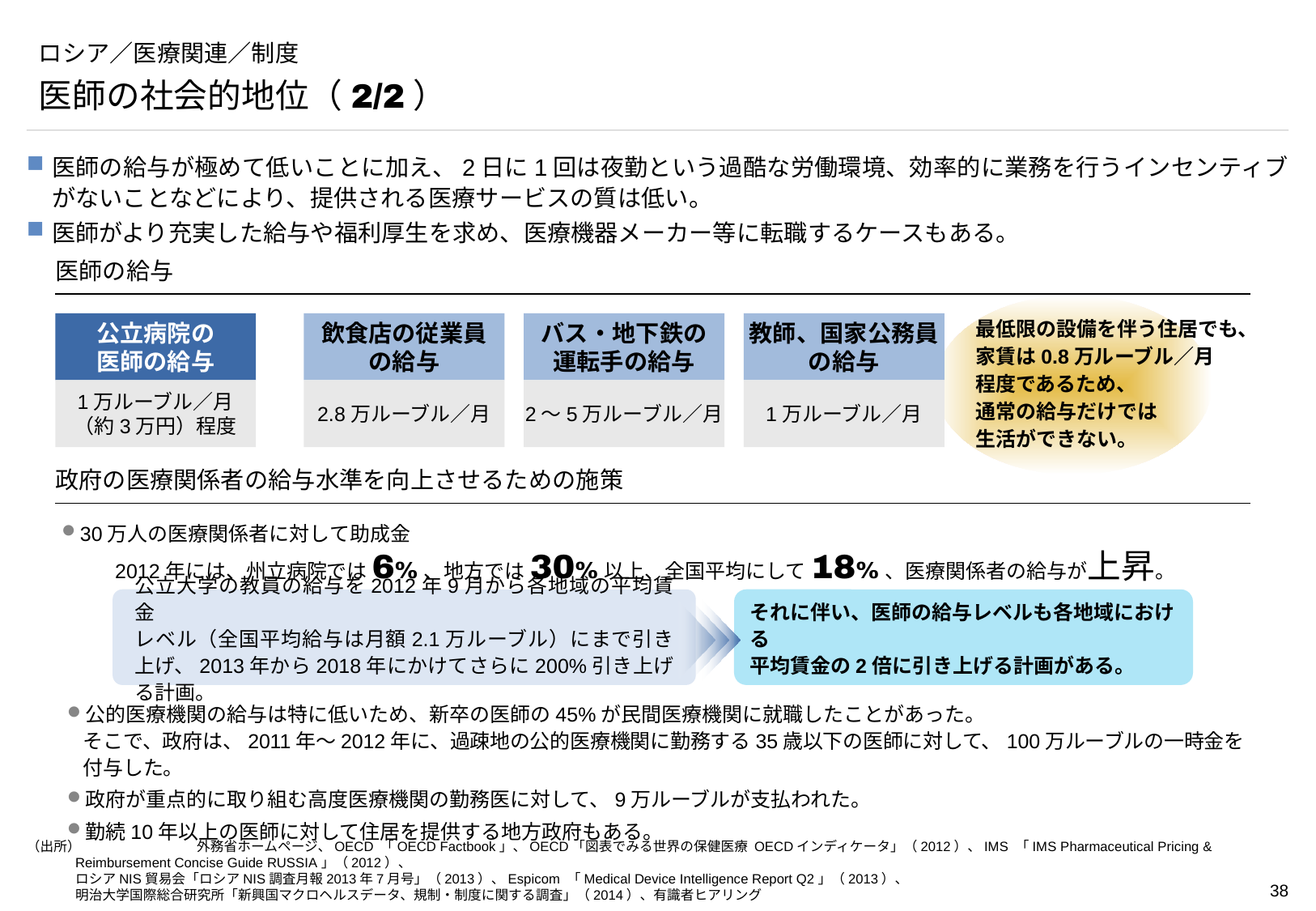

# ロシア／医療関連／制度
医師の社会的地位（2/2）
医師の給与が極めて低いことに加え、2日に1回は夜勤という過酷な労働環境、効率的に業務を行うインセンティブがないことなどにより、提供される医療サービスの質は低い。
医師がより充実した給与や福利厚生を求め、医療機器メーカー等に転職するケースもある。
医師の給与
最低限の設備を伴う住居でも、
家賃は0.8万ルーブル／月
程度であるため、
通常の給与だけでは
生活ができない。
公立病院の
医師の給与
飲食店の従業員の給与
バス・地下鉄の
運転手の給与
教師、国家公務員の給与
1万ルーブル／月
（約3万円）程度
2.8万ルーブル／月
2～5万ルーブル／月
1万ルーブル／月
政府の医療関係者の給与水準を向上させるための施策
30万人の医療関係者に対して助成金
2012年には、州立病院では6%、地方では30%以上、全国平均にして18%、医療関係者の給与が上昇。
公立大学の教員の給与を2012年9月から各地域の平均賃金
レベル（全国平均給与は月額2.1万ルーブル）にまで引き上げ、2013年から2018年にかけてさらに200%引き上げる計画。
それに伴い、医師の給与レベルも各地域における
平均賃金の2倍に引き上げる計画がある。

公的医療機関の給与は特に低いため、新卒の医師の45%が民間医療機関に就職したことがあった。
そこで、政府は、2011年～2012年に、過疎地の公的医療機関に勤務する35歳以下の医師に対して、100万ルーブルの一時金を付与した。
政府が重点的に取り組む高度医療機関の勤務医に対して、9万ルーブルが支払われた。
勤続10年以上の医師に対して住居を提供する地方政府もある。
（出所）	外務省ホームページ、OECD 「OECD Factbook」、OECD「図表でみる世界の保健医療 OECDインディケータ」（2012）、IMS 「IMS Pharmaceutical Pricing & Reimbursement Concise Guide RUSSIA」（2012）、
ロシアNIS貿易会「ロシアNIS調査月報2013年7月号」（2013）、Espicom 「Medical Device Intelligence Report Q2」（2013）、
明治大学国際総合研究所「新興国マクロヘルスデータ、規制・制度に関する調査」（2014）、有識者ヒアリング